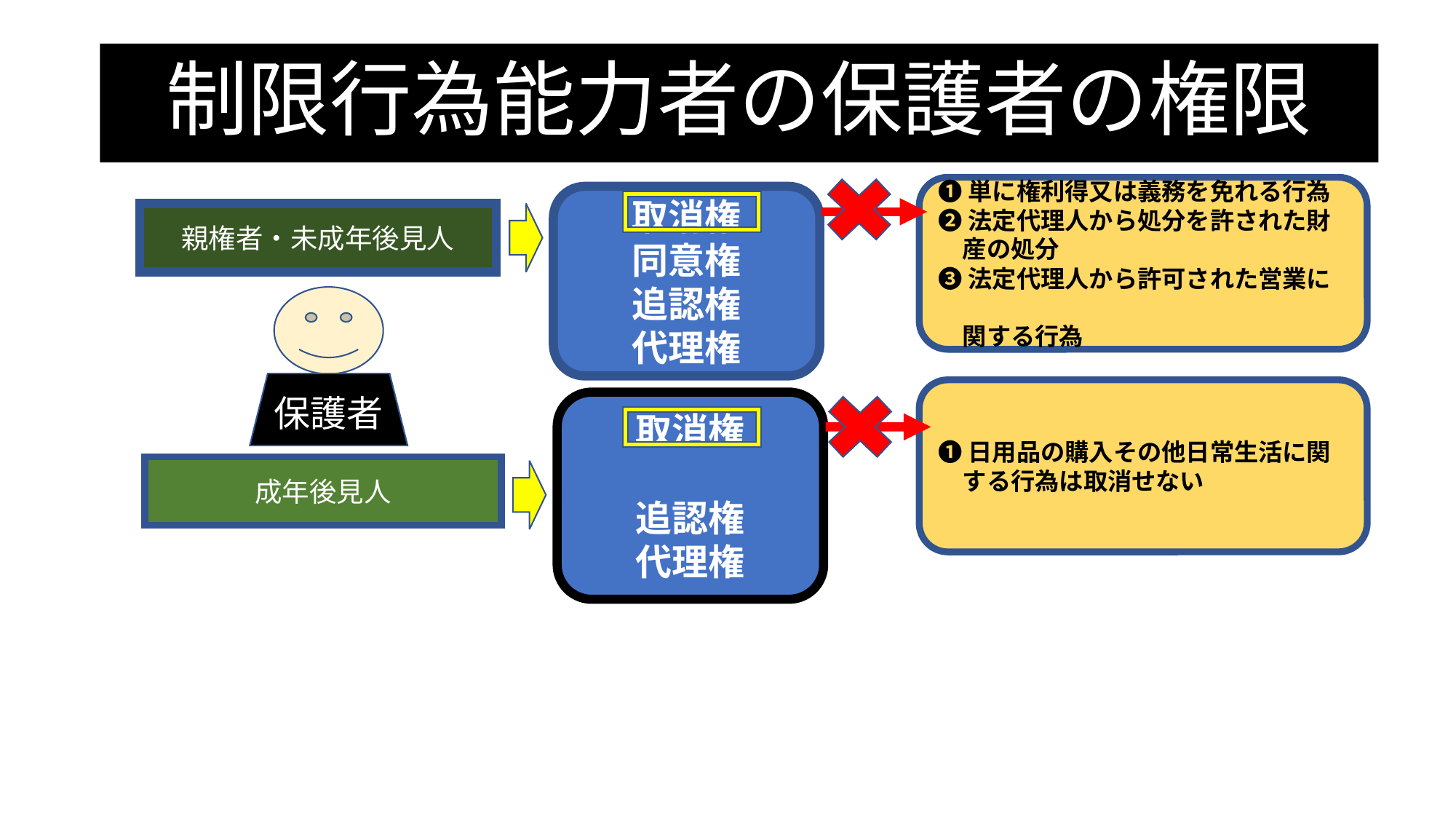

# 制限行為能力者の保護者の権限

❶単に権利得又は義務を免れる行為
❷法定代理人から処分を許された財
　産の処分
❸法定代理人から許可された営業に
　関する行為
取消権
同意権
追認権
代理権

親権者・未成年後見人

保護者
❶日用品の購入その他日常生活に関
　する行為は取消せない

取消権

追認権
代理権

成年後見人